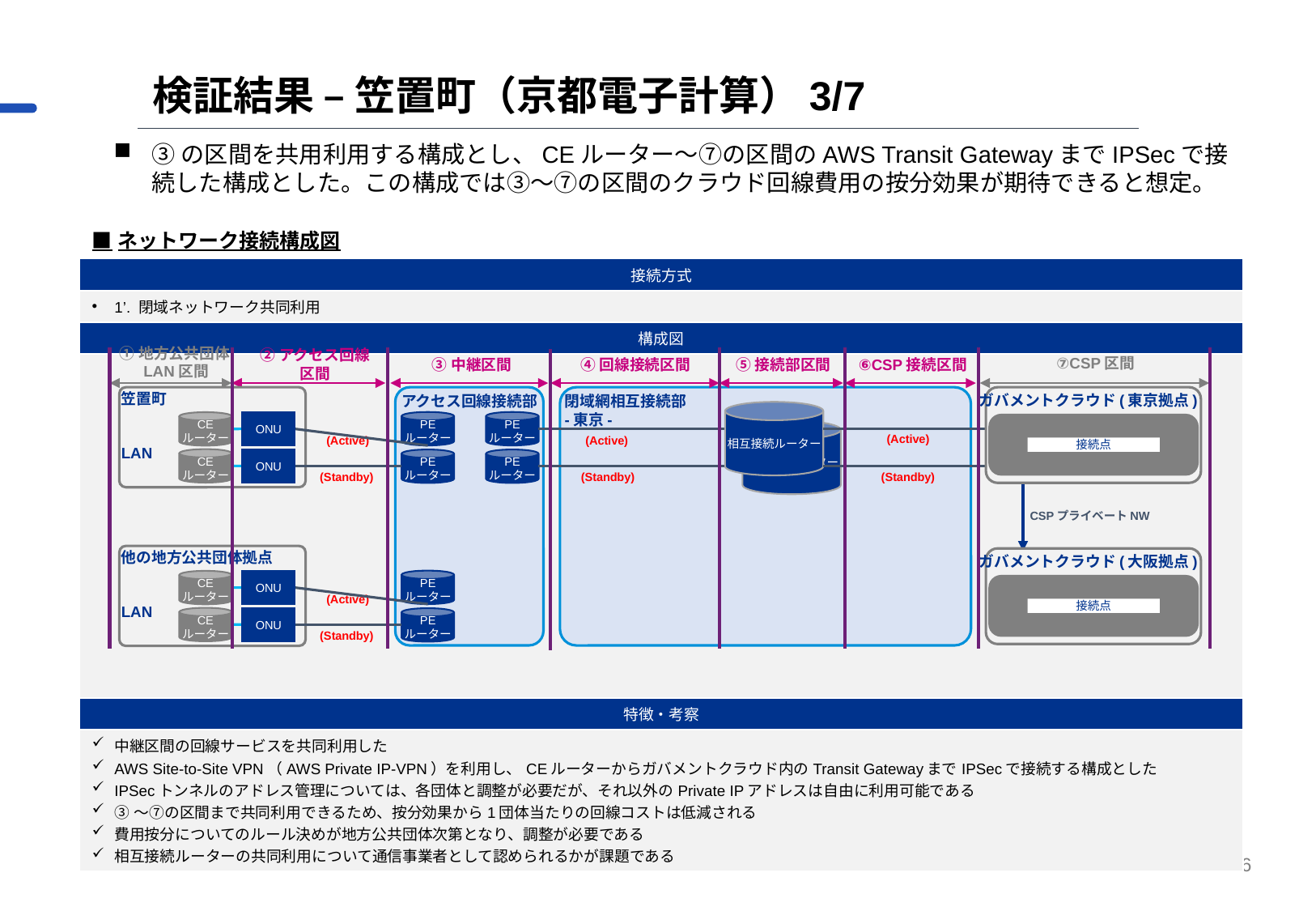

検証結果 – 笠置町（京都電子計算）3/7
③の区間を共用利用する構成とし、CEルーター～⑦の区間のAWS Transit GatewayまでIPSecで接続した構成とした。この構成では③～⑦の区間のクラウド回線費用の按分効果が期待できると想定。
| ■ネットワーク接続構成図 |
| --- |
| 接続方式 |
| 1’. 閉域ネットワーク共同利用 |
| 構成図 |
|  |
| 特徴・考察 |
| 中継区間の回線サービスを共同利用した AWS Site-to-Site VPN（AWS Private IP-VPN）を利用し、CEルーターからガバメントクラウド内のTransit GatewayまでIPSecで接続する構成とした IPSecトンネルのアドレス管理については、各団体と調整が必要だが、それ以外のPrivate IPアドレスは自由に利用可能である ③～⑦の区間まで共同利用できるため、按分効果から1団体当たりの回線コストは低減される 費用按分についてのルール決めが地方公共団体次第となり、調整が必要である 相互接続ルーターの共同利用について通信事業者として認められるかが課題である |
①地方公共団体LAN区間
⑦CSP区間
②アクセス回線
区間
③中継区間
④回線接続区間
⑤接続部区間
⑥CSP接続区間
アクセス回線接続部
閉域網相互接続部
-東京-
ガバメントクラウド(東京拠点)
笠置町

LAN
相互接続ルーター
PE
ルーター
PE
ルーター
CE
ルーター
ONU

相互接続ルーター
(Active)
(Active)
(Active)
接続点
CE
ルーター
ONU
PE
ルーター
PE
ルーター
(Standby)
(Standby)
(Standby)
CSPプライベートNW
他の地方公共団体拠点

LAN
ガバメントクラウド(大阪拠点)
PE
ルーター
CE
ルーター
ONU

(Active)
接続点
CE
ルーター
ONU
PE
ルーター
(Standby)
66